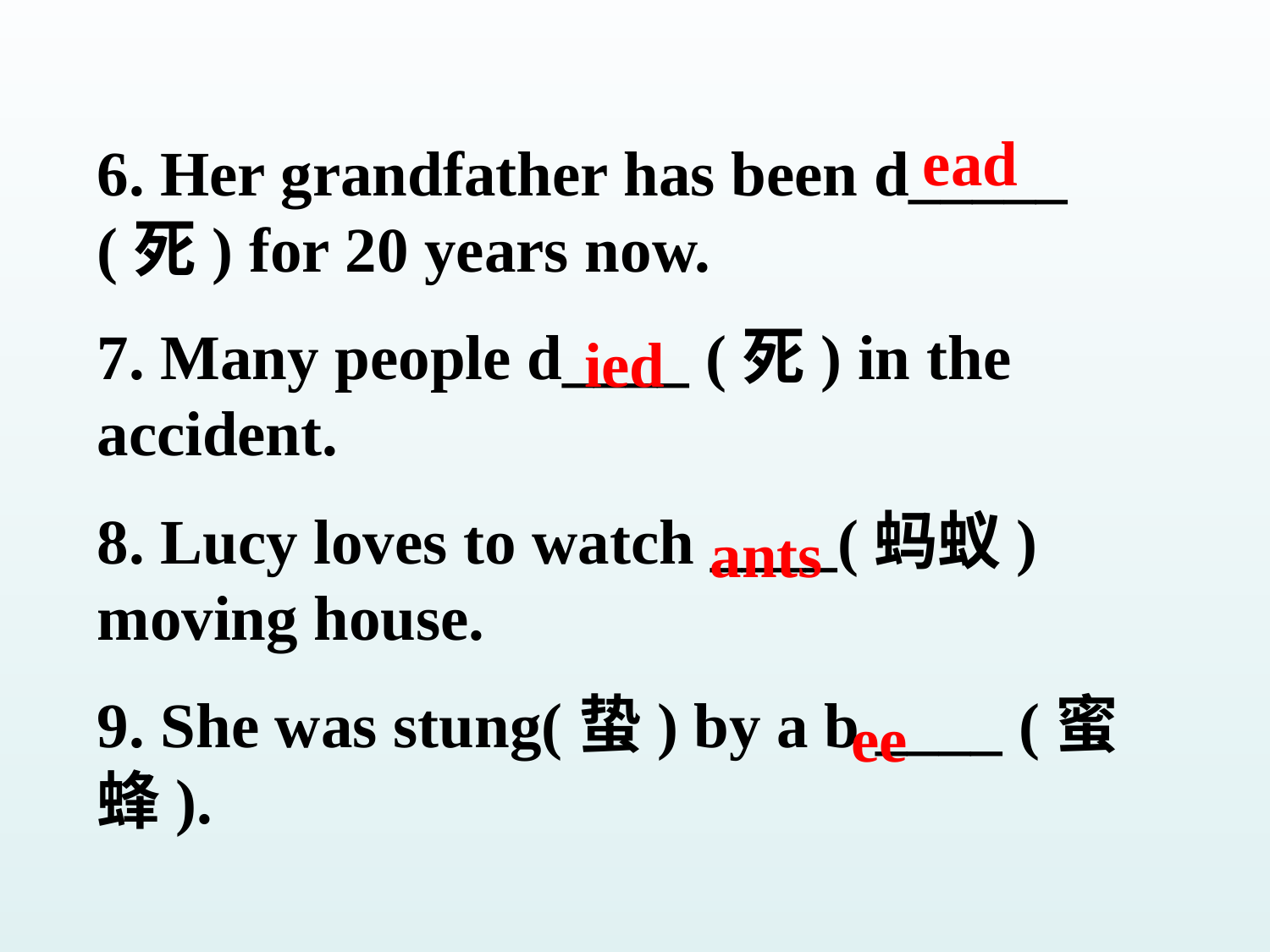

ead
6. Her grandfather has been d_____ (死) for 20 years now.
7. Many people d____ (死) in the accident.
8. Lucy loves to watch ____(蚂蚁) moving house.
9. She was stung(蛰) by a b ____ (蜜蜂).
ied
ants
ee